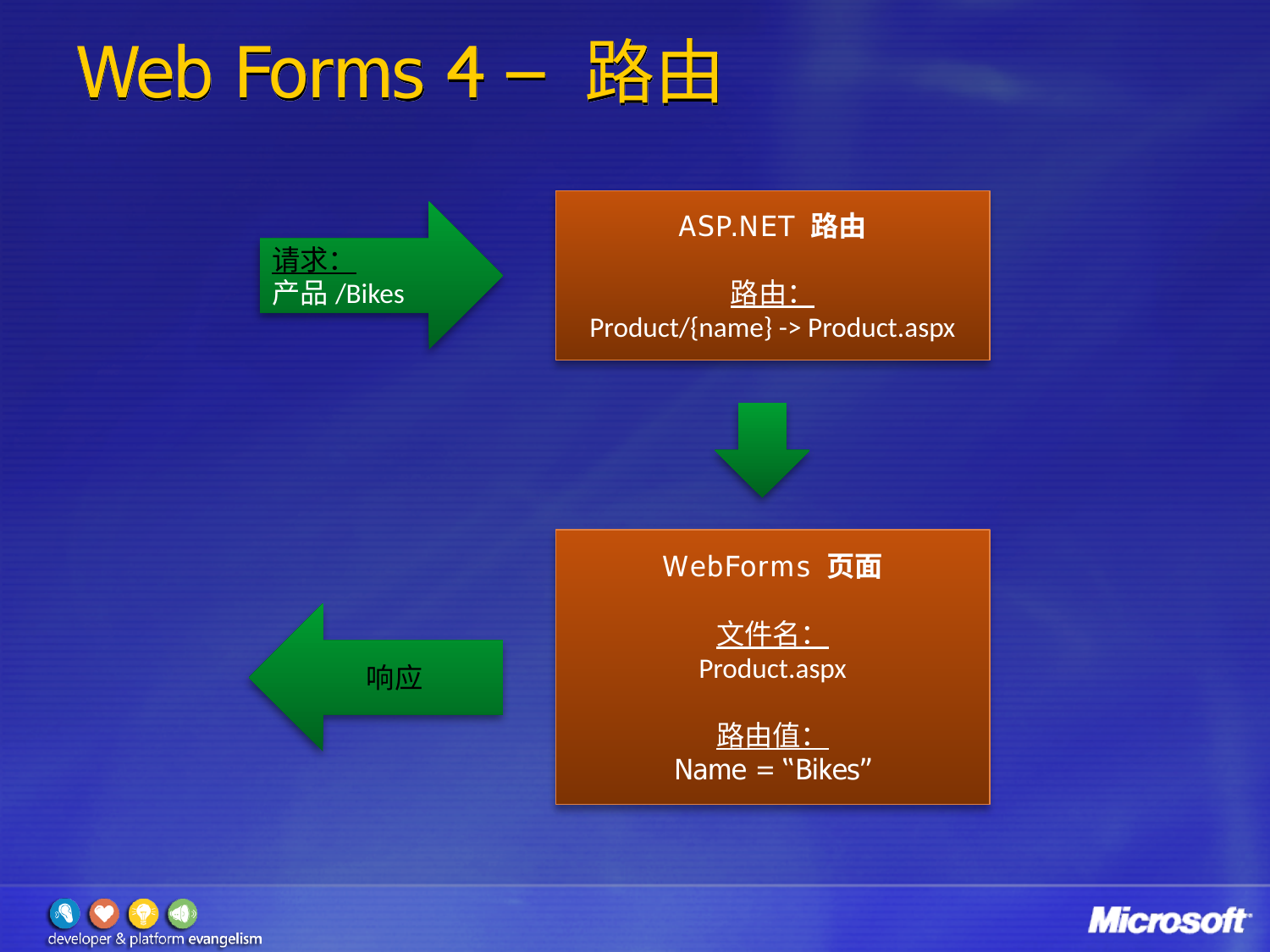

# Web Forms 4 – 路由
ASP.NET 路由

路由：
Product/{name} -> Product.aspx
请求：
产品/Bikes

WebForms 页面

文件名：
Product.aspx

路由值：
Name = “Bikes”
响应